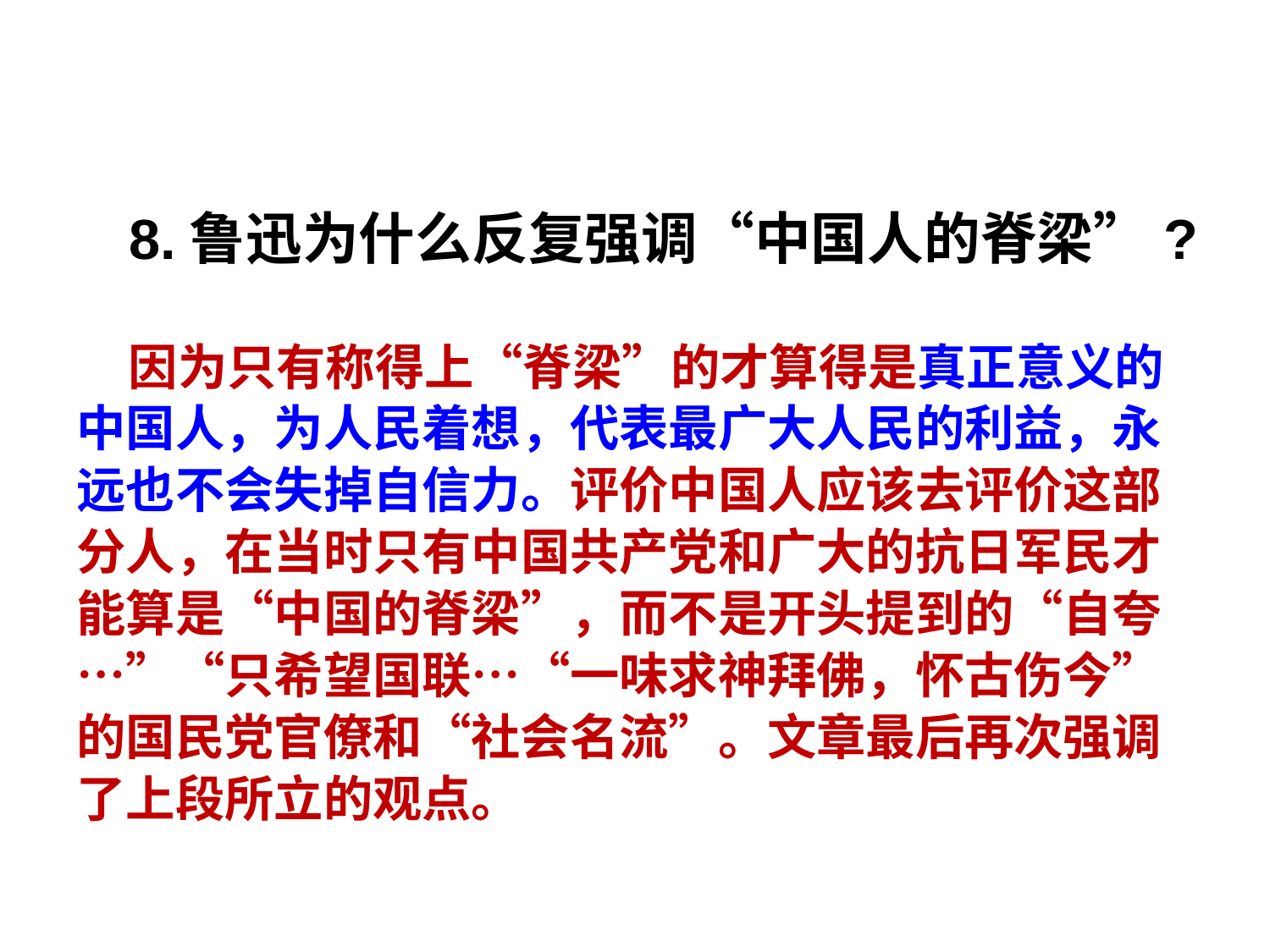

8.鲁迅为什么反复强调“中国人的脊梁”?
    因为只有称得上“脊梁”的才算得是真正意义的中国人，为人民着想，代表最广大人民的利益，永远也不会失掉自信力。评价中国人应该去评价这部分人，在当时只有中国共产党和广大的抗日军民才能算是“中国的脊梁”，而不是开头提到的“自夸…”“只希望国联…“一味求神拜佛，怀古伤今”的国民党官僚和“社会名流”。文章最后再次强调了上段所立的观点。